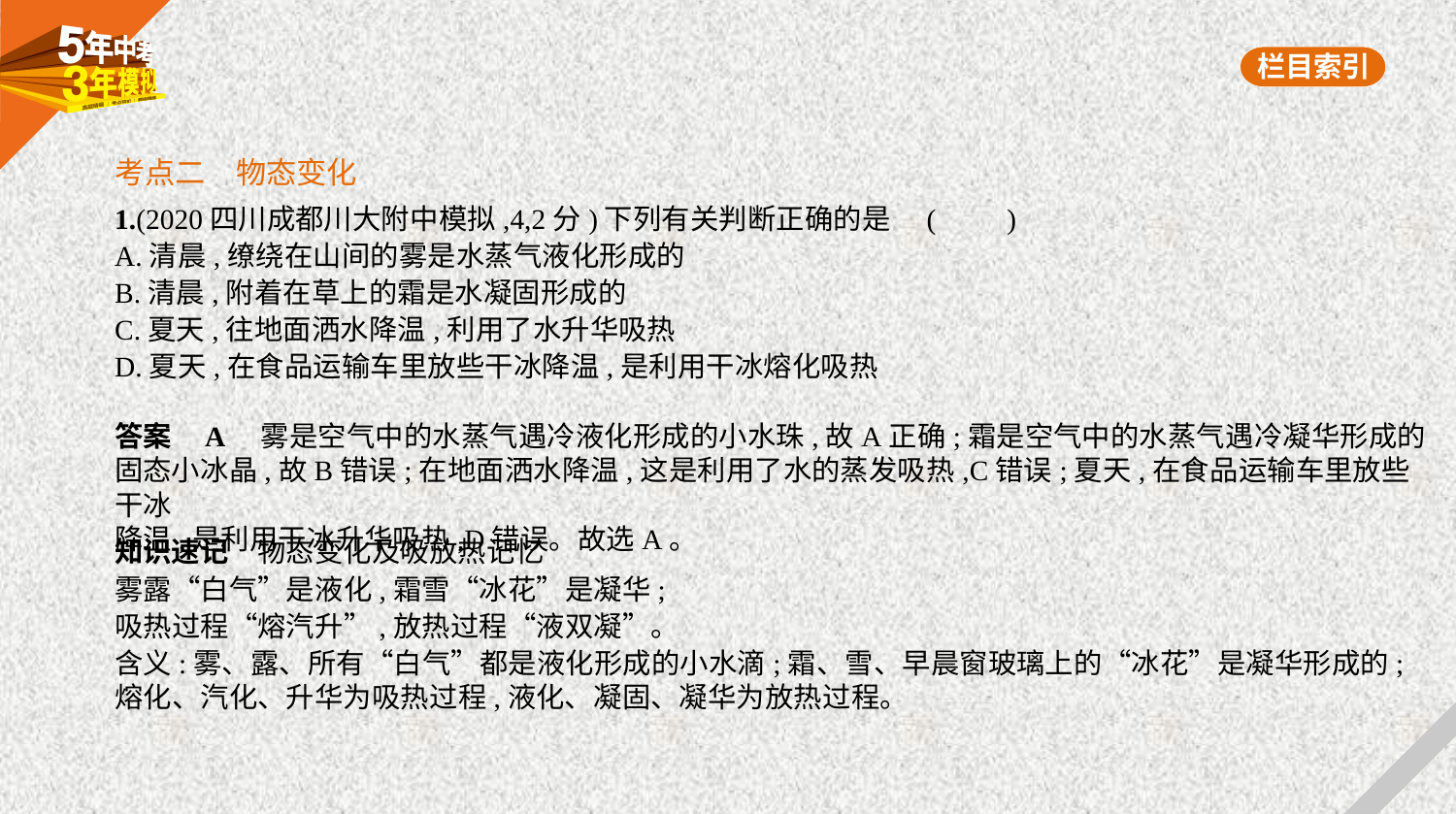

考点二　物态变化
1.(2020四川成都川大附中模拟,4,2分)下列有关判断正确的是 (　　)
A.清晨,缭绕在山间的雾是水蒸气液化形成的
B.清晨,附着在草上的霜是水凝固形成的
C.夏天,往地面洒水降温,利用了水升华吸热
D.夏天,在食品运输车里放些干冰降温,是利用干冰熔化吸热
答案    A　雾是空气中的水蒸气遇冷液化形成的小水珠,故A正确;霜是空气中的水蒸气遇冷凝华形成的
固态小冰晶,故B错误;在地面洒水降温,这是利用了水的蒸发吸热,C错误;夏天,在食品运输车里放些干冰
降温,是利用干冰升华吸热,D错误。故选A。
知识速记　物态变化及吸放热记忆
雾露“白气”是液化,霜雪“冰花”是凝华;
吸热过程“熔汽升”,放热过程“液双凝”。
含义:雾、露、所有“白气”都是液化形成的小水滴;霜、雪、早晨窗玻璃上的“冰花”是凝华形成的;
熔化、汽化、升华为吸热过程,液化、凝固、凝华为放热过程。